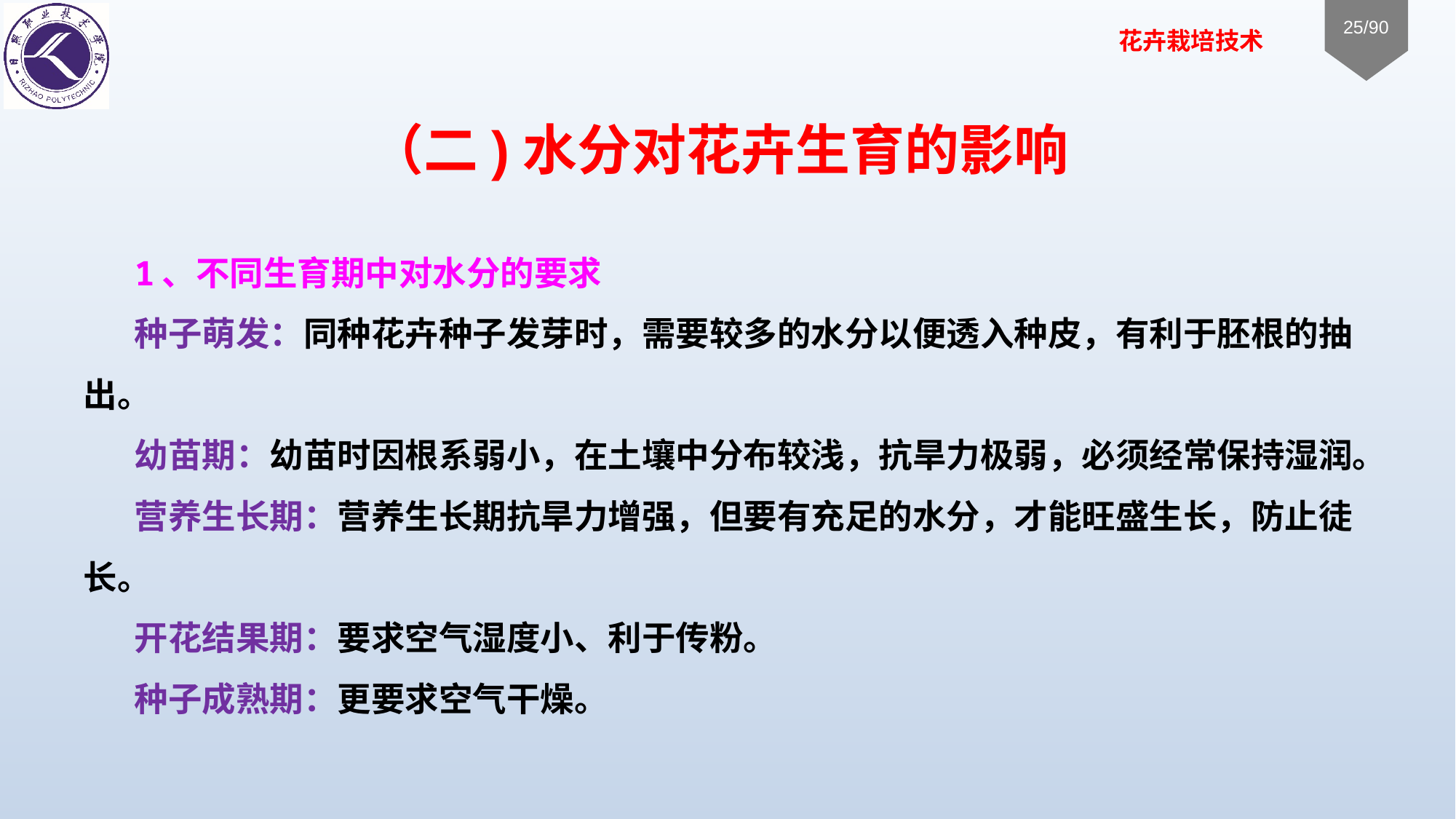

# （二)水分对花卉生育的影响
1、不同生育期中对水分的要求
种子萌发：同种花卉种子发芽时，需要较多的水分以便透入种皮，有利于胚根的抽出。
幼苗期：幼苗时因根系弱小，在土壤中分布较浅，抗旱力极弱，必须经常保持湿润。
营养生长期：营养生长期抗旱力增强，但要有充足的水分，才能旺盛生长，防止徒长。
开花结果期：要求空气湿度小、利于传粉。
种子成熟期：更要求空气干燥。